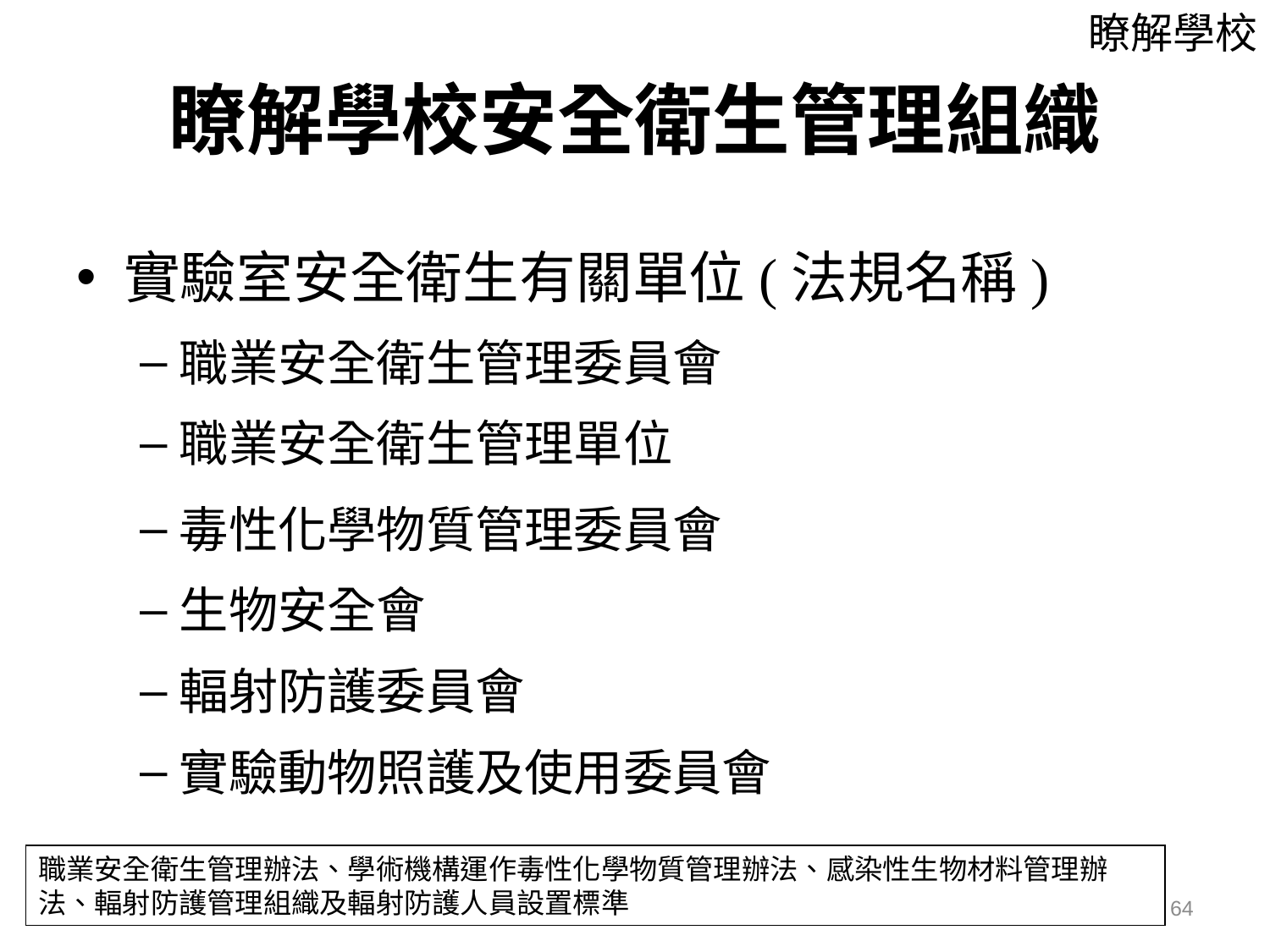

瞭解學校安全衛生管理組織
實驗室安全衛生有關單位(法規名稱)
職業安全衛生管理委員會
職業安全衛生管理單位
毒性化學物質管理委員會
生物安全會
輻射防護委員會
實驗動物照護及使用委員會
瞭解學校
職業安全衛生管理辦法、學術機構運作毒性化學物質管理辦法、感染性生物材料管理辦法、輻射防護管理組織及輻射防護人員設置標準
64